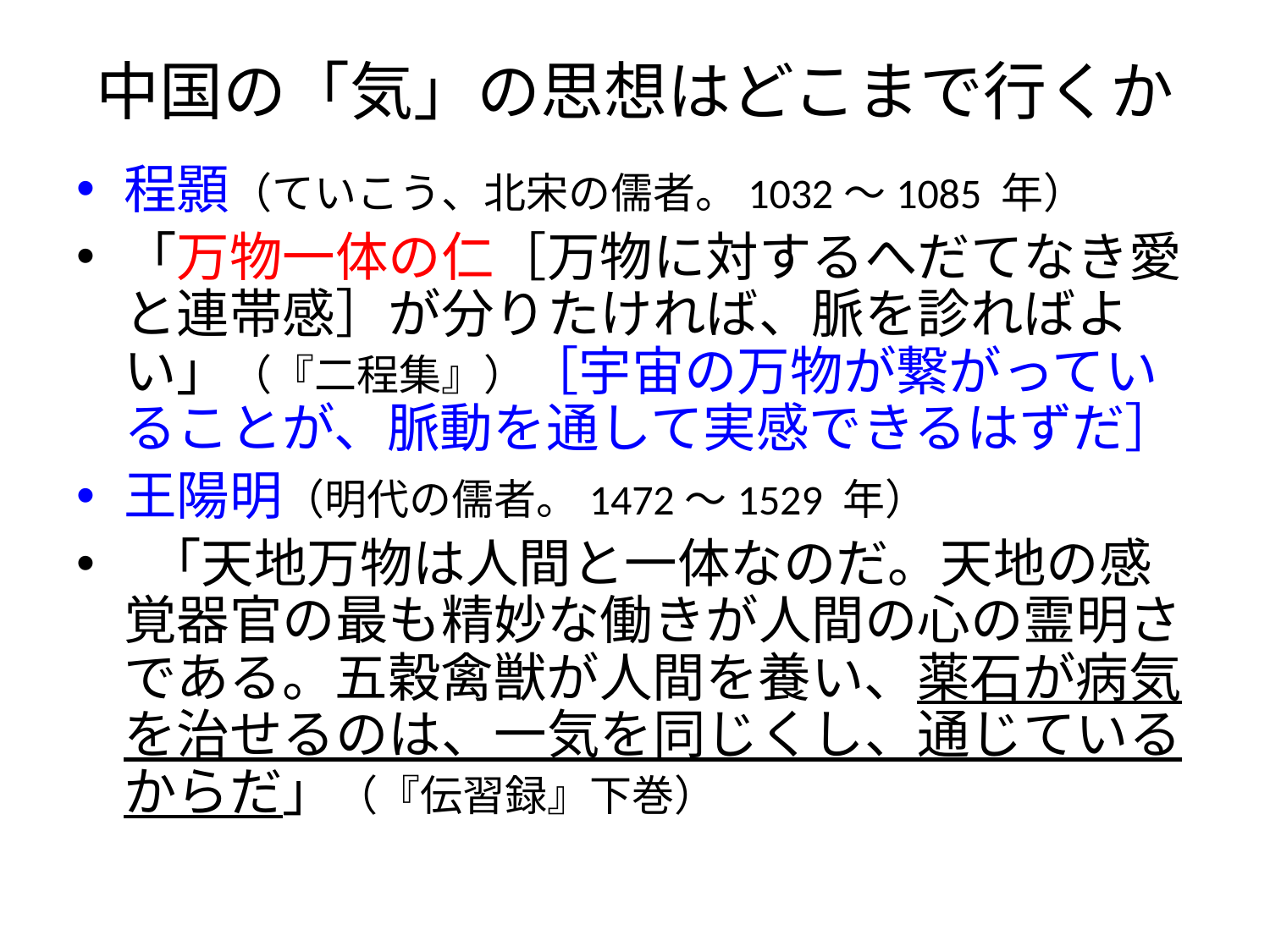

# 中国の「気」の思想はどこまで行くか
程顥（ていこう、北宋の儒者。1032〜1085 年）
「万物一体の仁［万物に対するへだてなき愛と連帯感］が分りたければ、脈を診ればよい」（『二程集』）［宇宙の万物が繋がっていることが、脈動を通して実感できるはずだ］
王陽明（明代の儒者。1472〜1529 年）
 「天地万物は人間と一体なのだ。天地の感覚器官の最も精妙な働きが人間の心の霊明さである。五穀禽獣が人間を養い、薬石が病気を治せるのは、一気を同じくし、通じているからだ」（『伝習録』下巻）